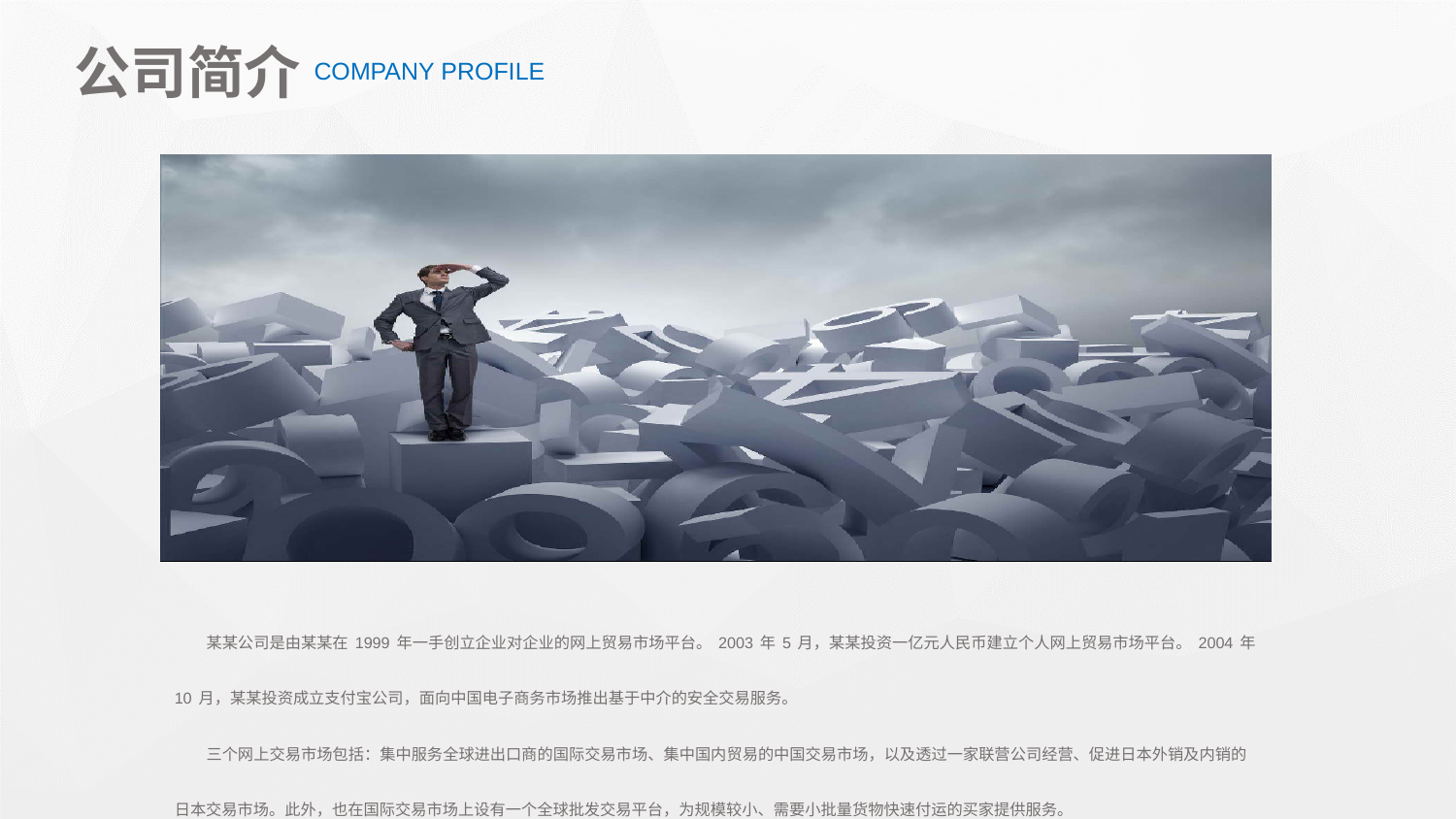

公司简介
COMPANY PROFILE

       某某公司是由某某在1999年一手创立企业对企业的网上贸易市场平台。2003年5月，某某投资一亿元人民币建立个人网上贸易市场平台。2004年10月，某某投资成立支付宝公司，面向中国电子商务市场推出基于中介的安全交易服务。
       三个网上交易市场包括：集中服务全球进出口商的国际交易市场、集中国内贸易的中国交易市场，以及透过一家联营公司经营、促进日本外销及内销的日本交易市场。此外，也在国际交易市场上设有一个全球批发交易平台，为规模较小、需要小批量货物快速付运的买家提供服务。